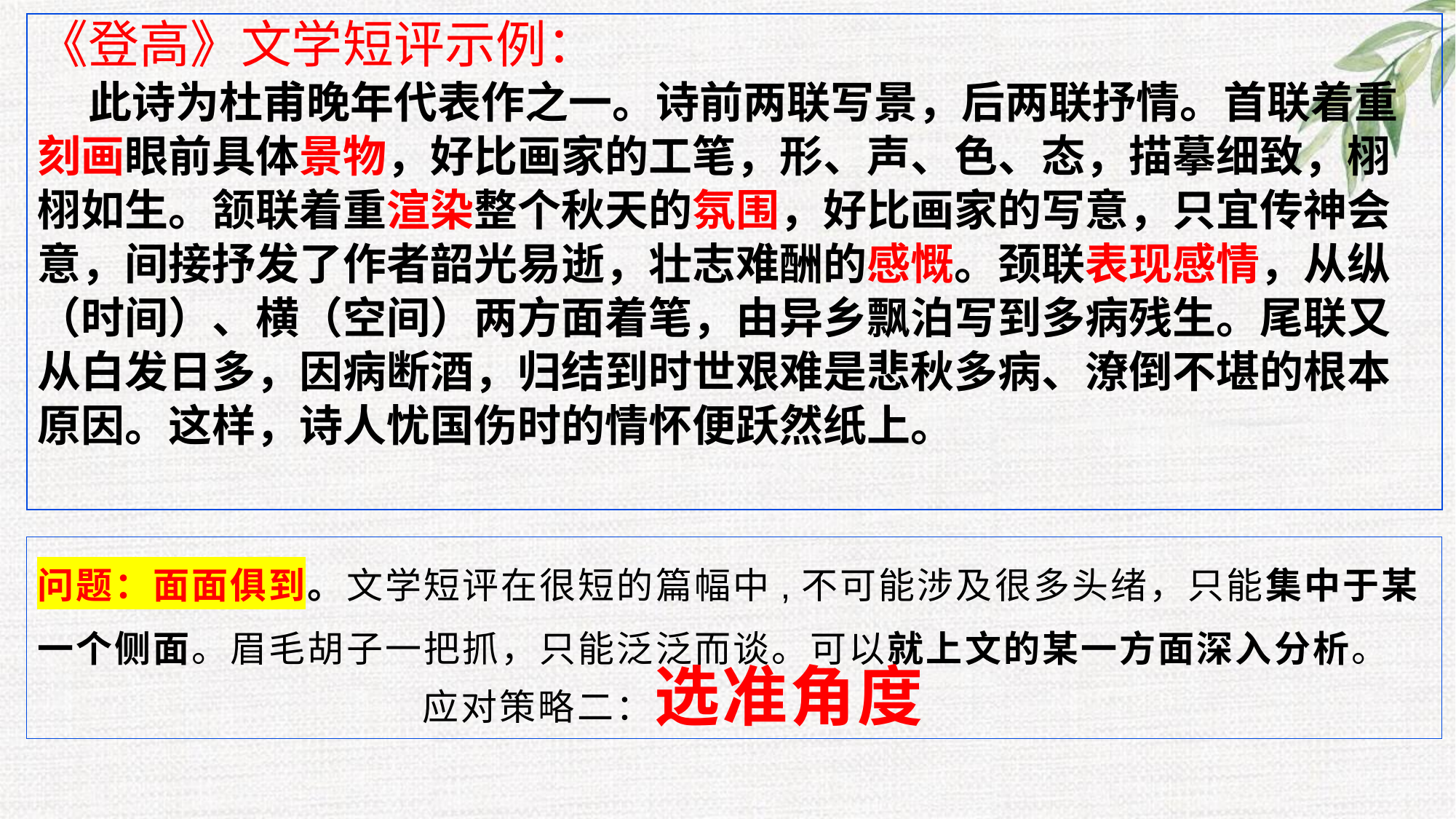

《登高》文学短评示例：
此诗为杜甫晚年代表作之一。诗前两联写景，后两联抒情。首联着重刻画眼前具体景物，好比画家的工笔，形、声、色、态，描摹细致，栩栩如生。颔联着重渲染整个秋天的氛围，好比画家的写意，只宜传神会意，间接抒发了作者韶光易逝，壮志难酬的感慨。颈联表现感情，从纵（时间）、横（空间）两方面着笔，由异乡飘泊写到多病残生。尾联又从白发日多，因病断酒，归结到时世艰难是悲秋多病、潦倒不堪的根本原因。这样，诗人忧国伤时的情怀便跃然纸上。

问题：面面俱到。文学短评在很短的篇幅中,不可能涉及很多头绪，只能集中于某一个侧面。眉毛胡子一把抓，只能泛泛而谈。可以就上文的某一方面深入分析。
                                    应对策略二：选准角度